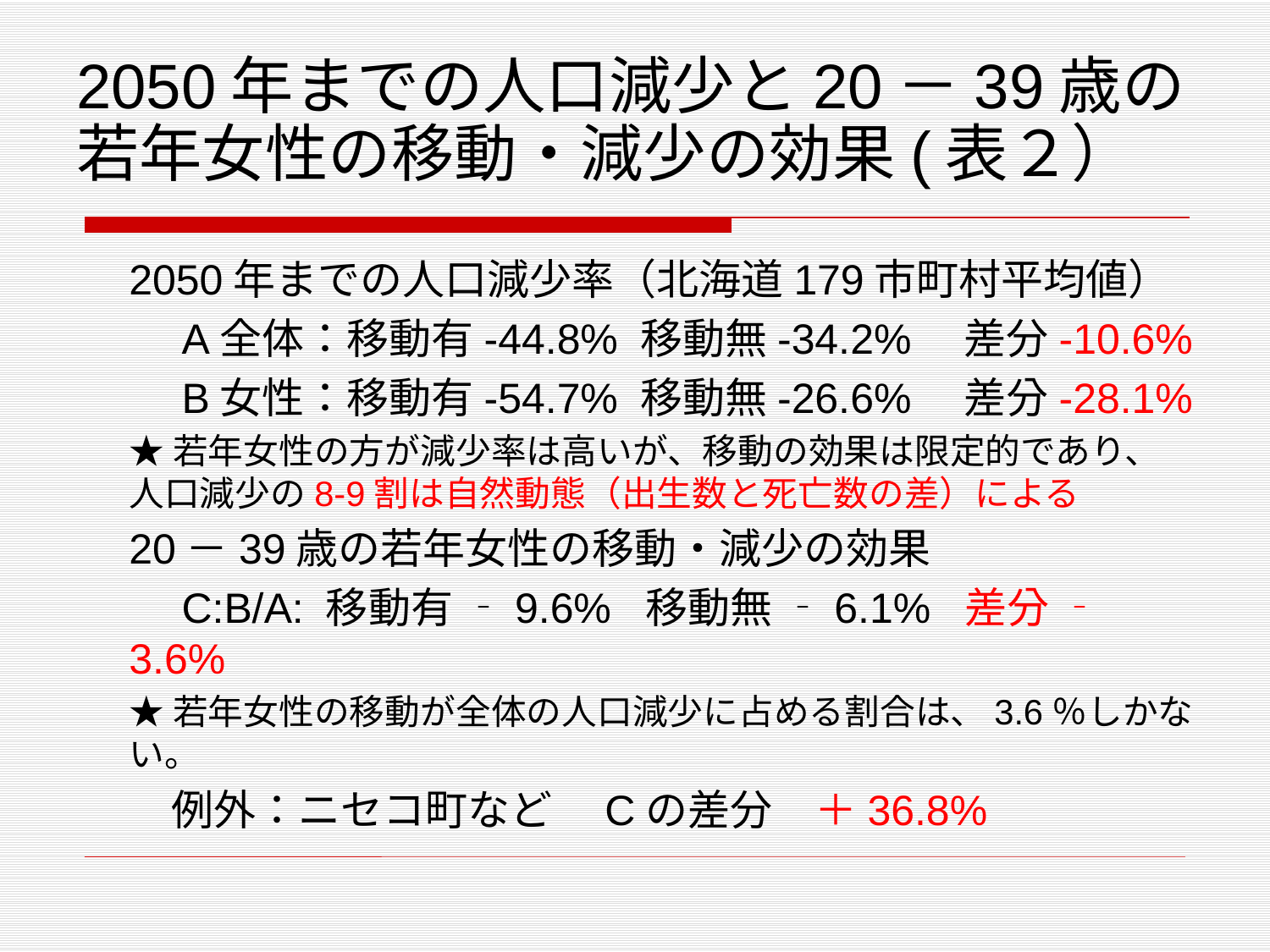

# 2050年までの人口減少と20－39歳の若年女性の移動・減少の効果(表２）
2050年までの人口減少率（北海道179市町村平均値）
　A全体：移動有-44.8% 移動無-34.2%　差分-10.6%
　B女性：移動有-54.7% 移動無-26.6%　差分-28.1%
★若年女性の方が減少率は高いが、移動の効果は限定的であり、人口減少の8-9割は自然動態（出生数と死亡数の差）による
20－39歳の若年女性の移動・減少の効果
　C:B/A: 移動有 ‐9.6%  移動無 ‐6.1%  差分 ‐3.6%
★若年女性の移動が全体の人口減少に占める割合は、3.6％しかない。
　例外：ニセコ町など　Cの差分　＋36.8%